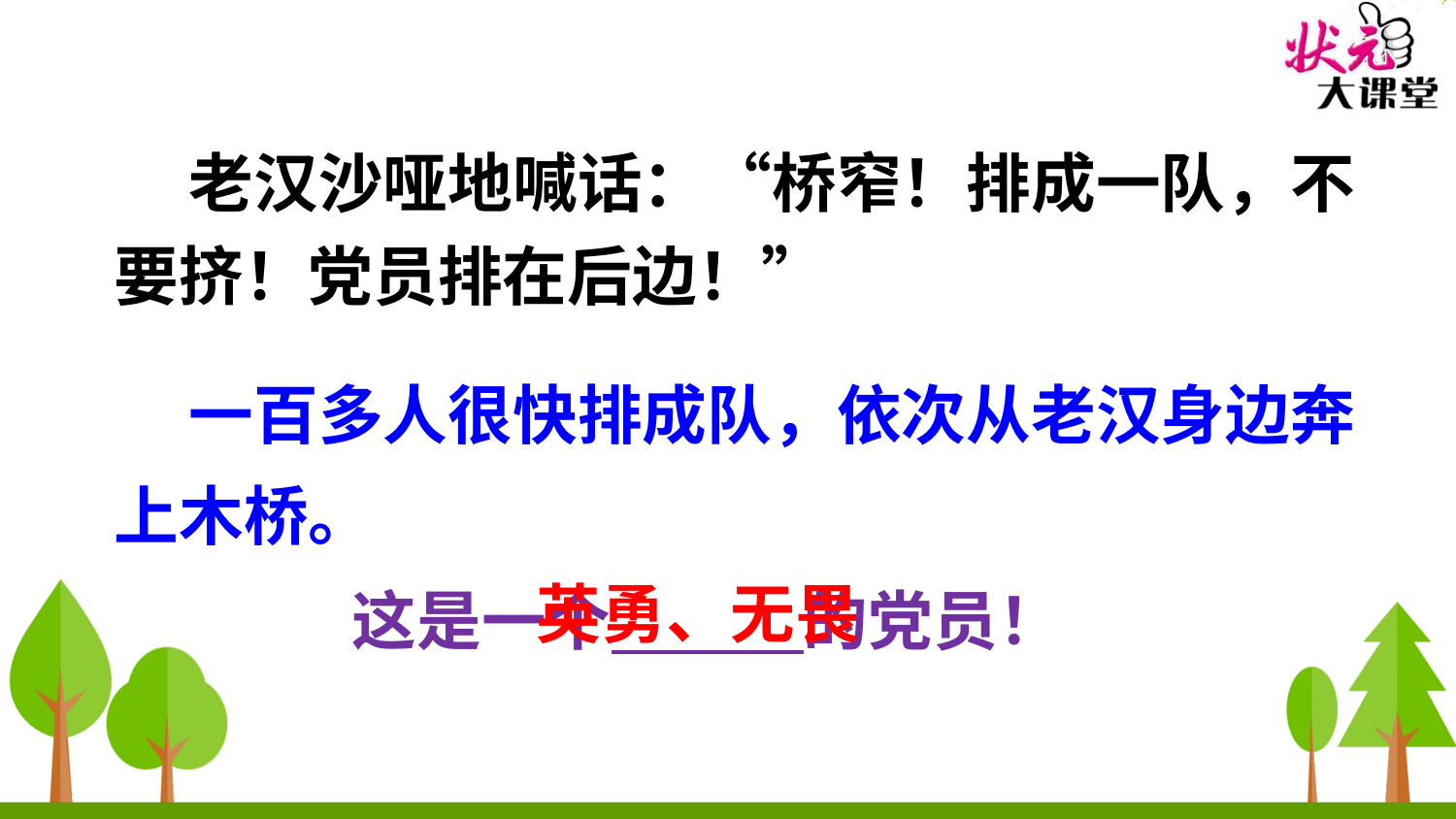

老汉沙哑地喊话：“桥窄！排成一队，不要挤！党员排在后边！”
    一百多人很快排成队，依次从老汉身边奔上木桥。
英勇、无畏
这是一个             的党员！